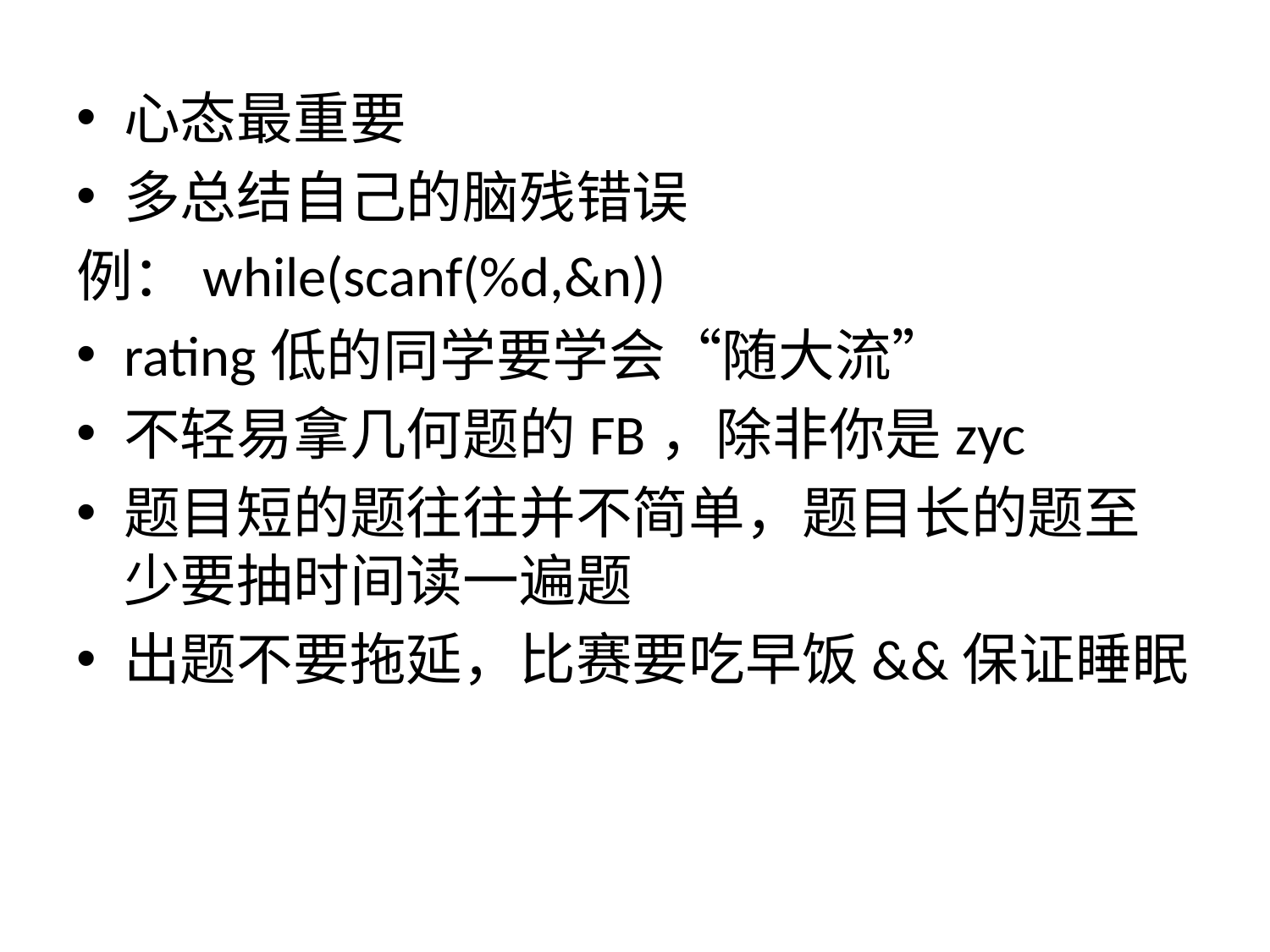

心态最重要
多总结自己的脑残错误
例：while(scanf(%d,&n))
rating低的同学要学会“随大流”
不轻易拿几何题的FB，除非你是zyc
题目短的题往往并不简单，题目长的题至少要抽时间读一遍题
出题不要拖延，比赛要吃早饭&&保证睡眠